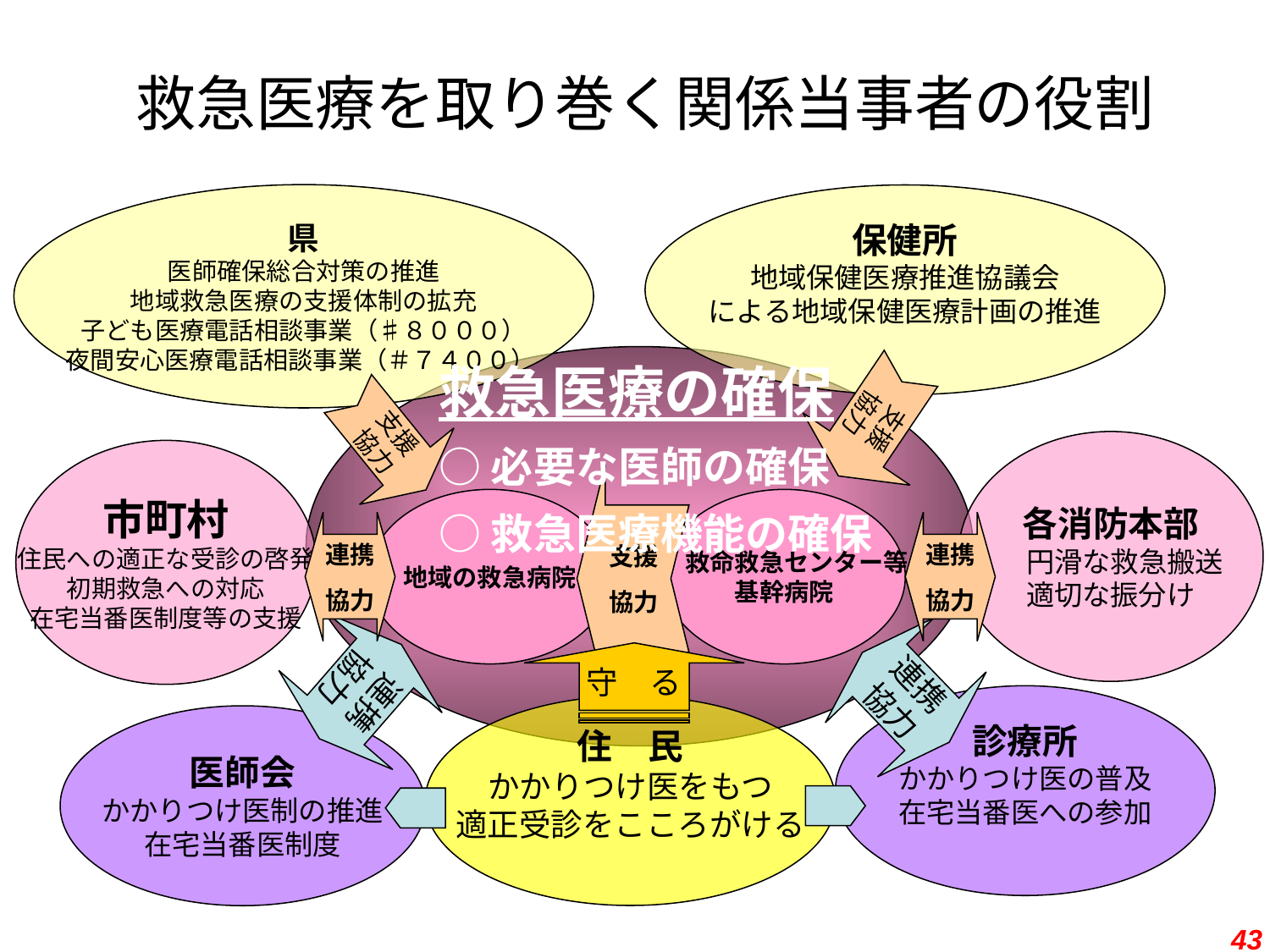

救急医療を取り巻く関係当事者の役割
県
医師確保総合対策の推進
地域救急医療の支援体制の拡充
子ども医療電話相談事業（♯８０００）
夜間安心医療電話相談事業（＃７４００）
保健所
地域保健医療推進協議会
による地域保健医療計画の推進

支援
協力
救急医療の確保
○必要な医師の確保
○救急医療機能の確保
支援
協力
各消防本部
　円滑な救急搬送
適切な振分け
市町村
住民への適正な受診の啓発
初期救急への対応
在宅当番医制度等の支援
支援
協力
地域の救急病院
　救命救急センター等
基幹病院
連携
協力
連携
協力
守　る
連携
協力
連携
協力
診療所
かかりつけ医の普及
在宅当番医への参加

住　民
かかりつけ医をもつ
適正受診をこころがける

医師会
かかりつけ医制の推進
在宅当番医制度

43